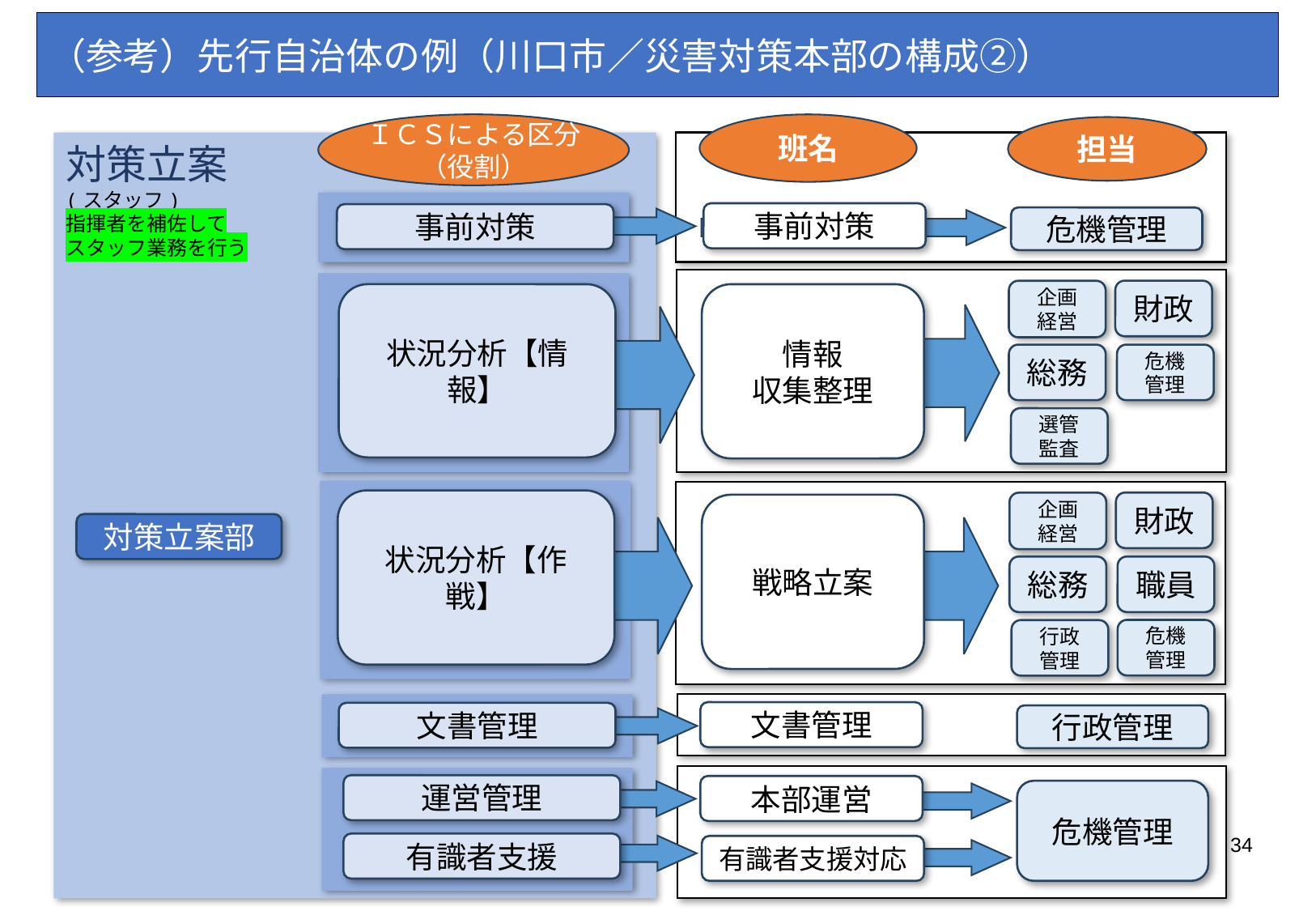

（参考）先行自治体の例（川口市／災害対策本部の構成②）
ＩＣＳによる区分
（役割）

班名
担当
対策立案
(スタッフ)
指揮者を補佐して
スタッフ業務を行う

事前対策
事前対策
危機管理

財政
企画
経営
状況分析【情報】
情報
収集整理

総務
危機
管理
選管
監査

状況分析【作戦】
財政
企画
経営
戦略立案
対策立案部

総務
職員
危機
管理
行政
管理

文書管理
文書管理
行政管理

運営管理
本部運営
危機管理

34
有識者支援

有識者支援対応